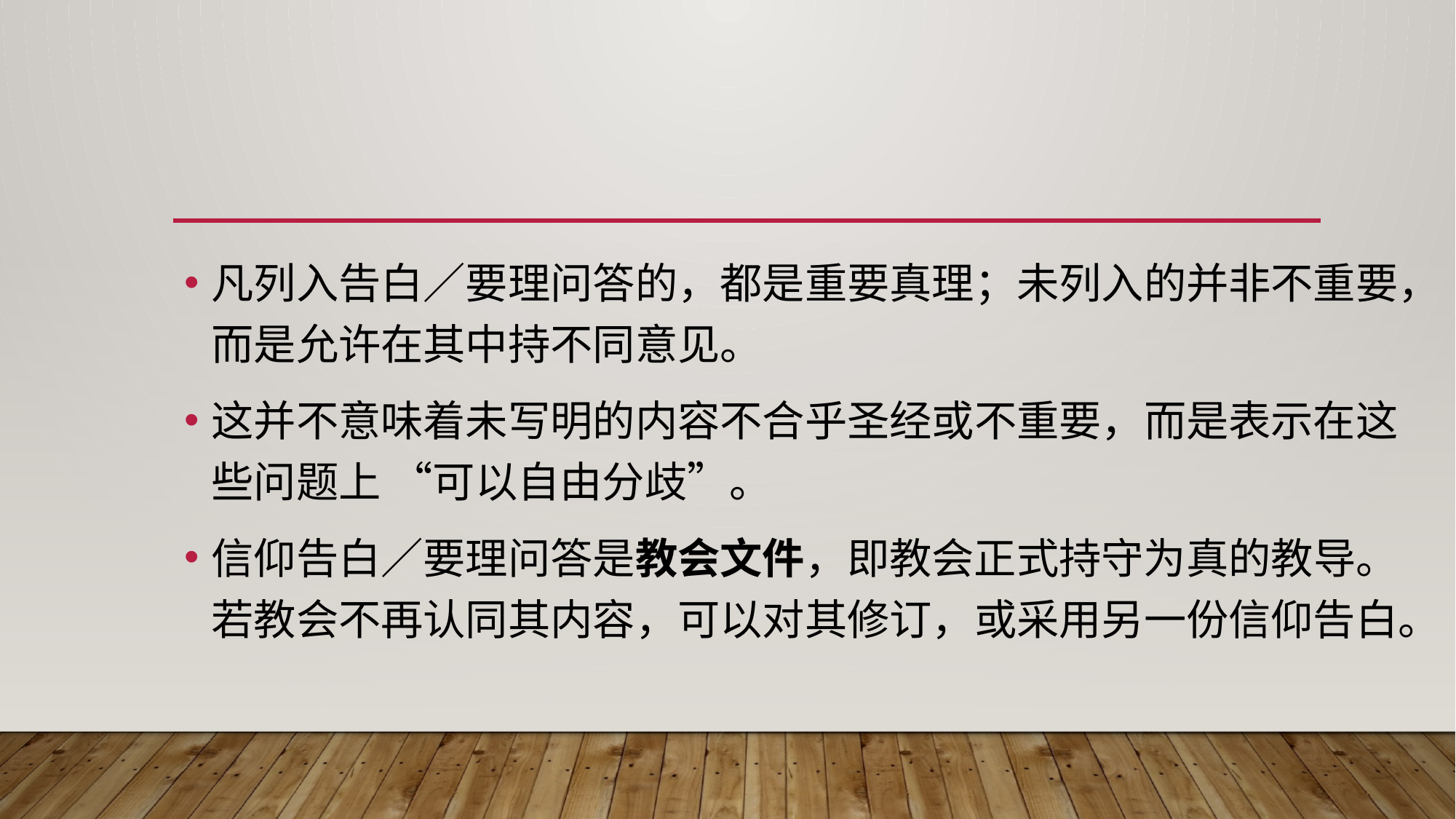

凡列入告白／要理问答的，都是重要真理；未列入的并非不重要，而是允许在其中持不同意见。
这并不意味着未写明的内容不合乎圣经或不重要，而是表示在这些问题上 “可以自由分歧”。
信仰告白／要理问答是教会文件，即教会正式持守为真的教导。若教会不再认同其内容，可以对其修订，或采用另一份信仰告白。